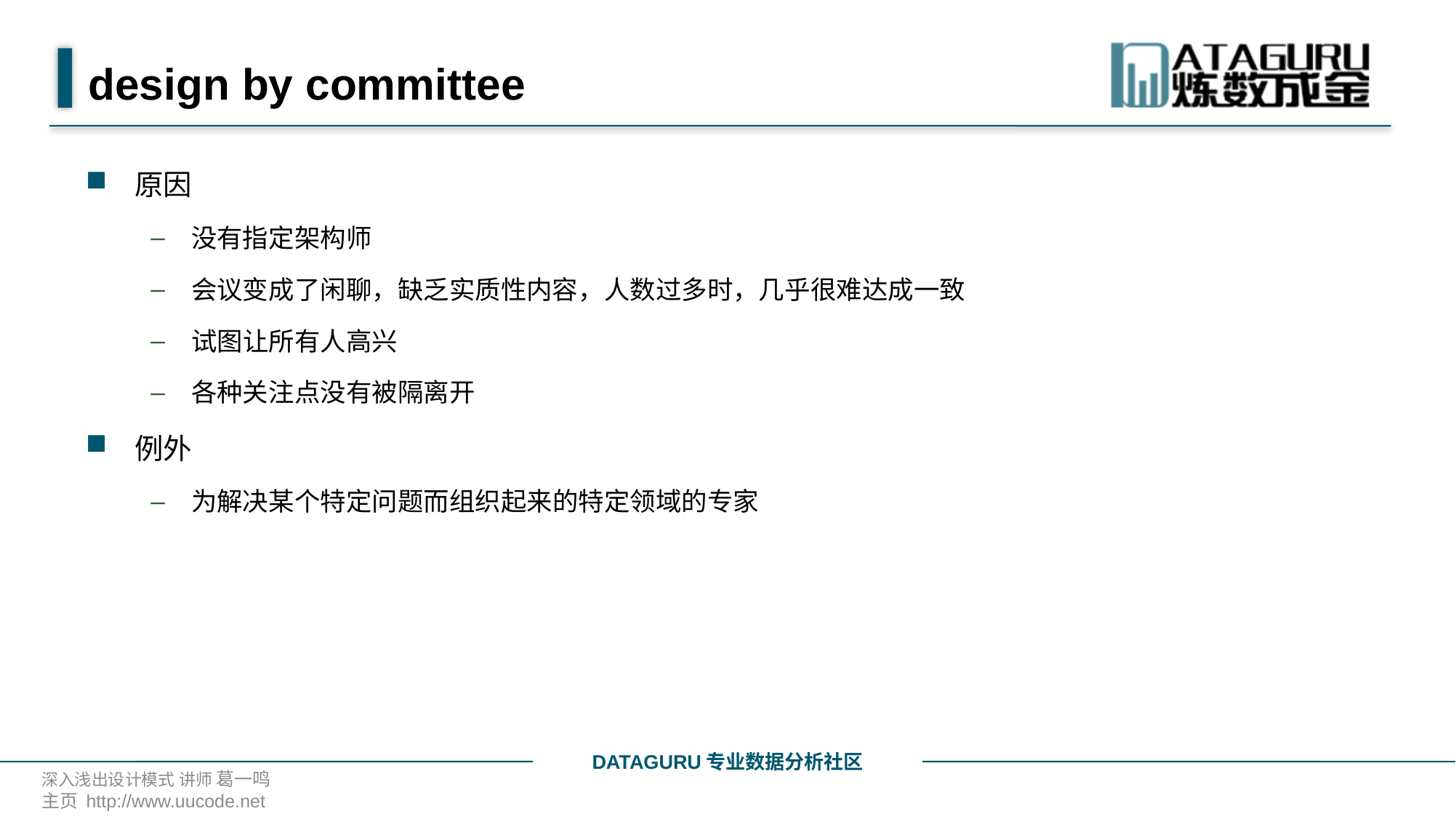

# design by committee
原因
没有指定架构师
会议变成了闲聊，缺乏实质性内容，人数过多时，几乎很难达成一致
试图让所有人高兴
各种关注点没有被隔离开
例外
为解决某个特定问题而组织起来的特定领域的专家